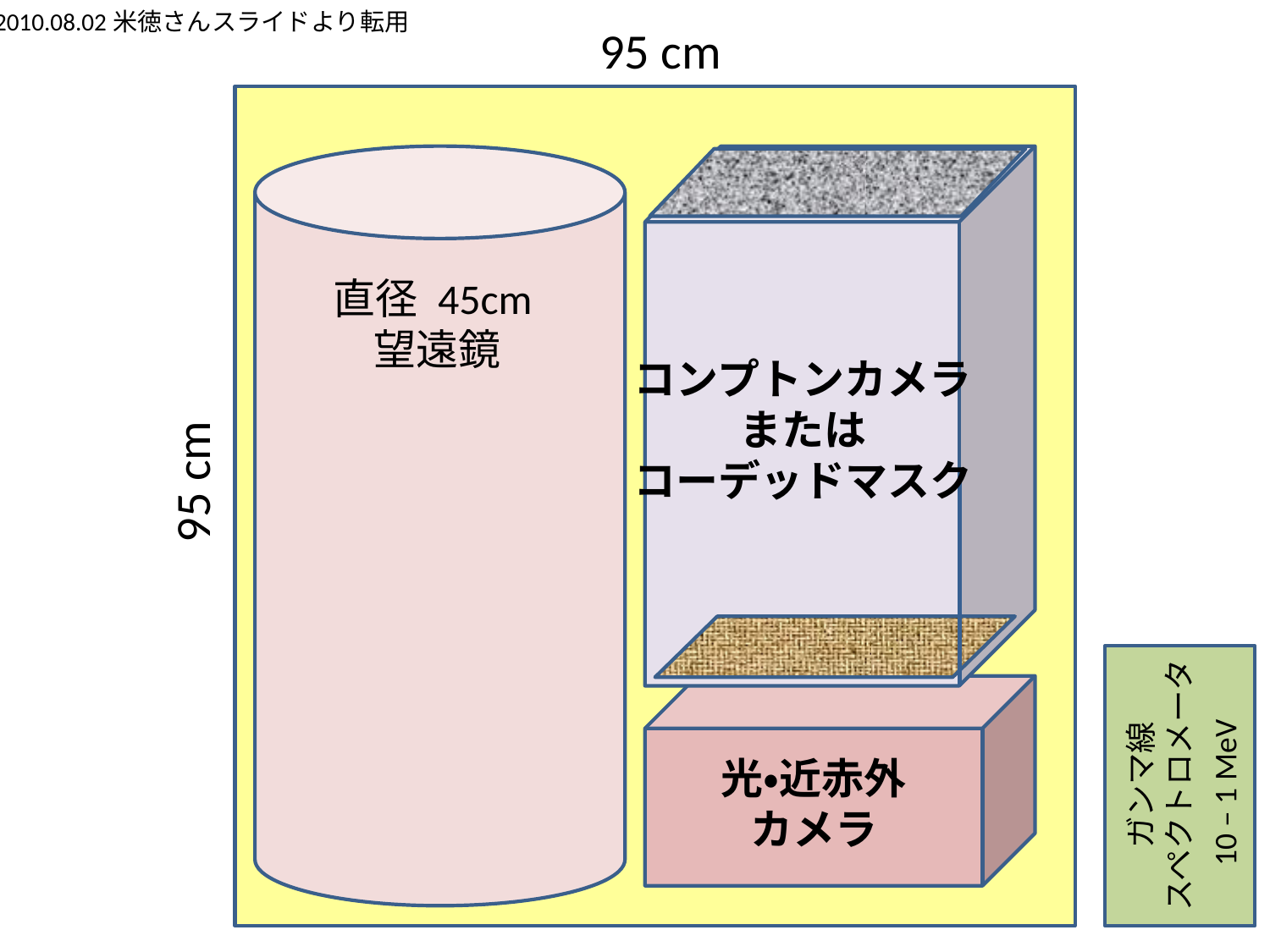

2010.08.02米徳さんスライドより転用
95 cm

95 cm

直径 45cm
望遠鏡
コンプトンカメラ
または
コーデッドマスク

ガンマ線
スペクトロメータ
光・近赤外
カメラ
10 – 1 MeV